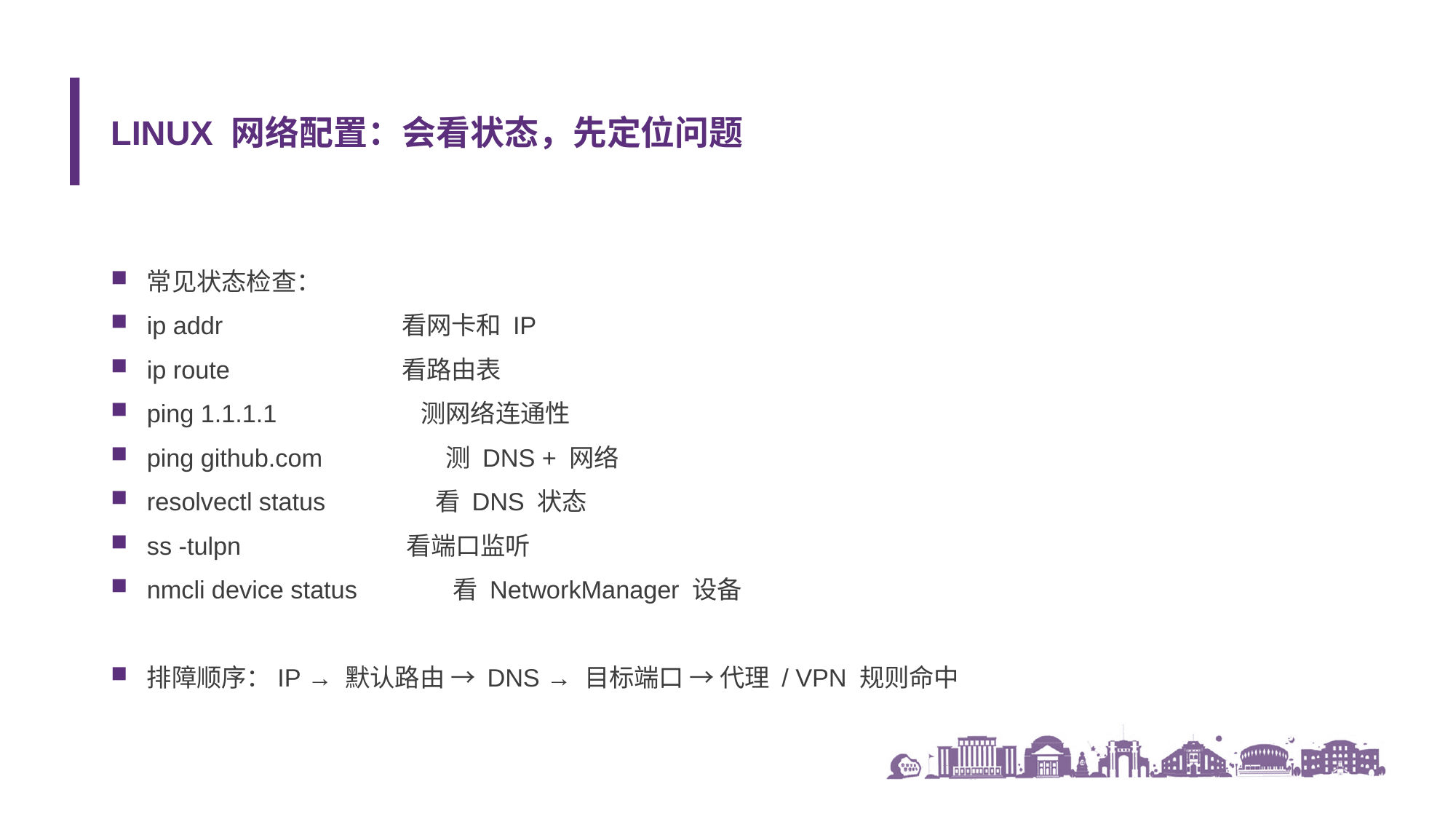

# Linux 网络配置：会看状态，先定位问题
常见状态检查：
ip addr                         看网卡和 IP
ip route                        看路由表
ping 1.1.1.1                    测网络连通性
ping github.com                 测 DNS + 网络
resolvectl status               看 DNS 状态
ss -tulpn                       看端口监听
nmcli device status             看 NetworkManager 设备

排障顺序：IP → 默认路由 → DNS → 目标端口 → 代理 / VPN 规则命中